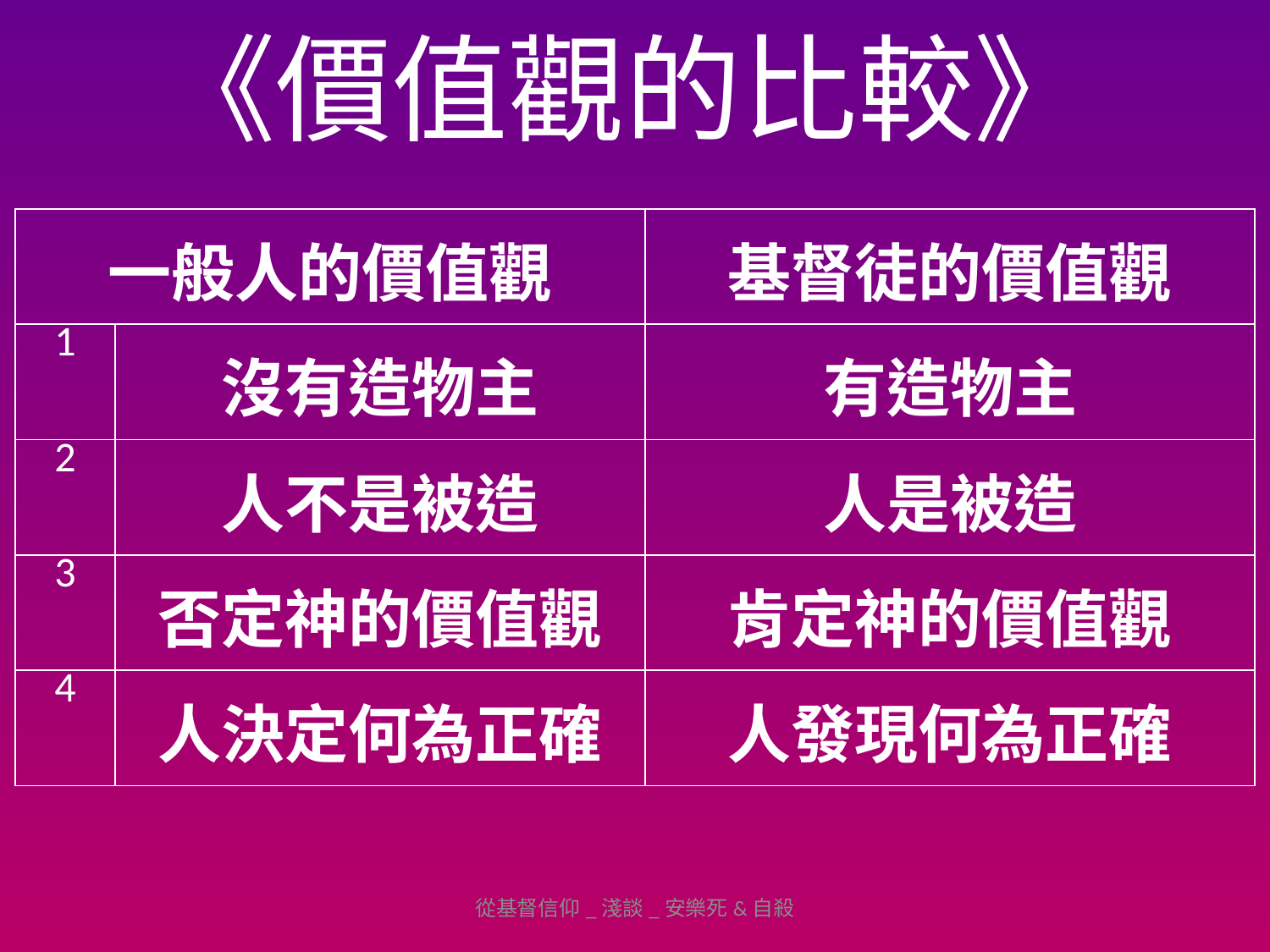

# 《價值觀的比較》
| 一般人的價值觀 |  | 基督徒的價值觀 |
| --- | --- | --- |
| 1 | 沒有造物主 | 有造物主 |
| 2 | 人不是被造 | 人是被造 |
| 3 | 否定神的價值觀 | 肯定神的價值觀 |
| 4 | 人決定何為正確 | 人發現何為正確 |
從基督信仰_淺談_安樂死&自殺